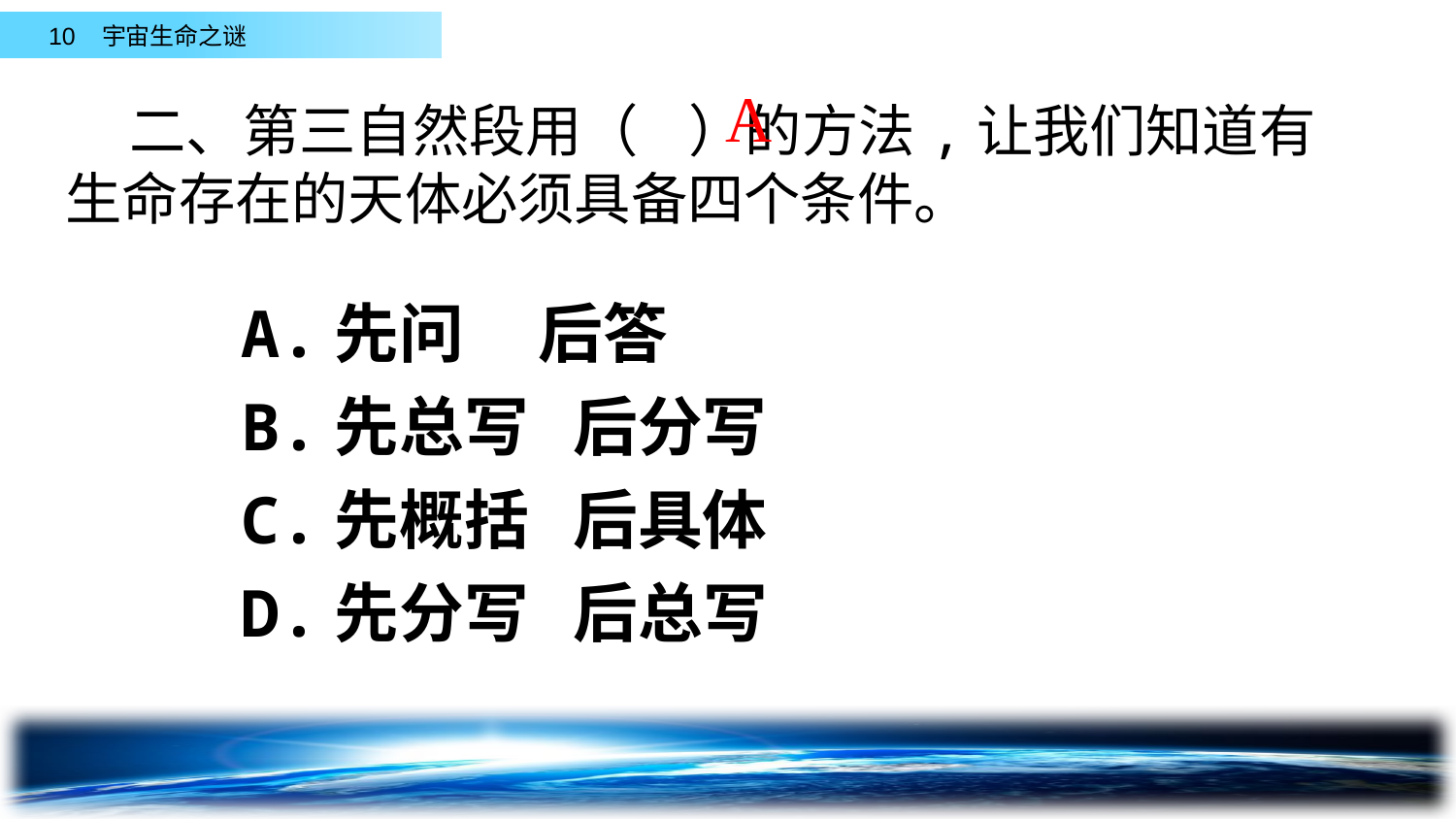

A
    二、第三自然段用（    ）的方法,让我们知道有生命存在的天体必须具备四个条件。
A.先问     后答
B.先总写   后分写
C.先概括   后具体
D.先分写   后总写